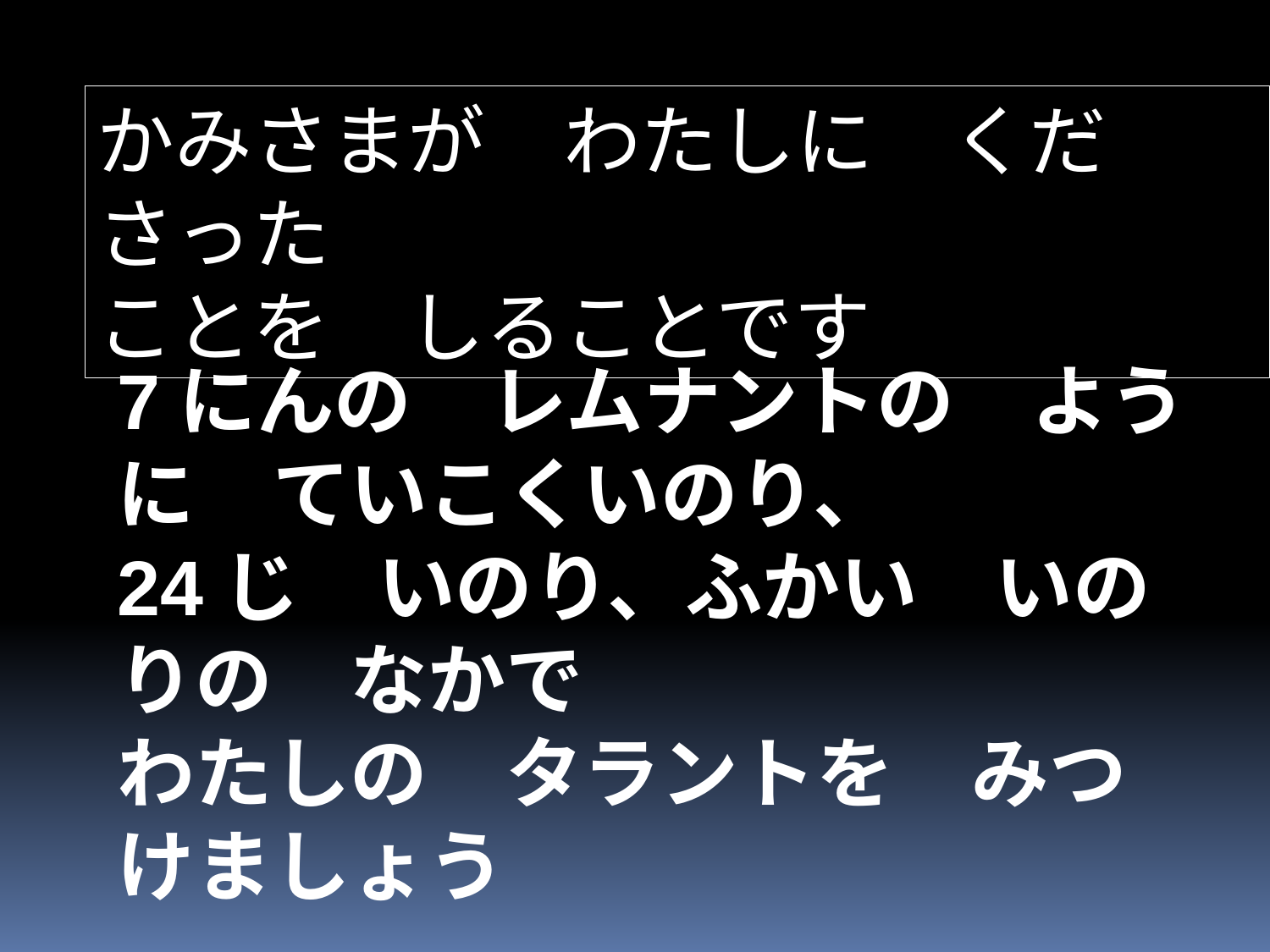

かみさまが　わたしに　くださった
ことを　しることです
7にんの　レムナントの　ように　ていこくいのり、
24じ　いのり、ふかい　いのりの　なかで
わたしの　タラントを　みつけましょう